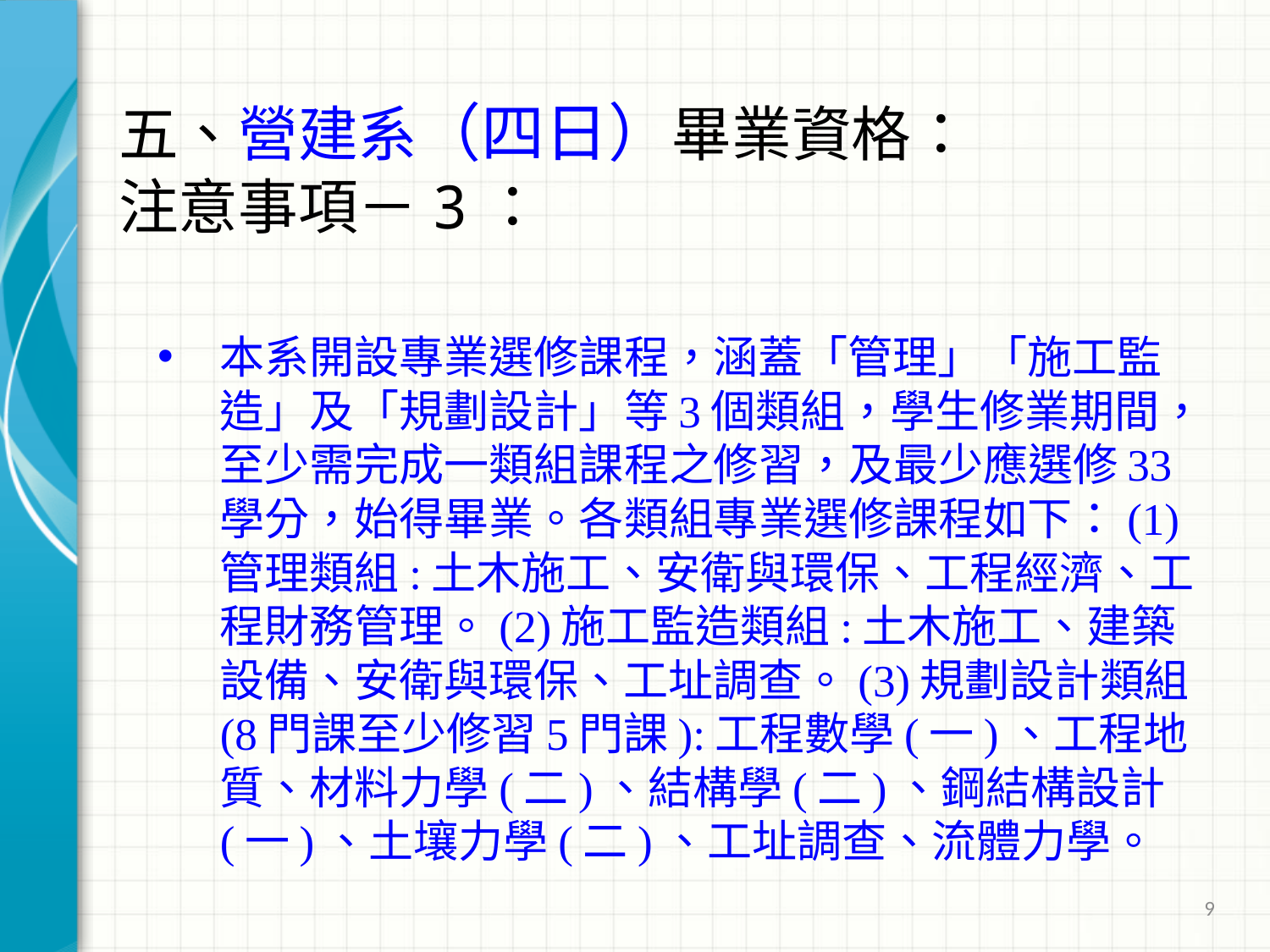

# 五、營建系（四日）畢業資格： 注意事項－3：

本系開設專業選修課程，涵蓋「管理」「施工監造」及「規劃設計」等3個類組，學生修業期間，至少需完成一類組課程之修習，及最少應選修33學分，始得畢業。各類組專業選修課程如下：(1)管理類組:土木施工、安衛與環保、工程經濟、工程財務管理。(2)施工監造類組:土木施工、建築設備、安衛與環保、工址調查。(3)規劃設計類組(8門課至少修習5門課):工程數學(一)、工程地質、材料力學(二)、結構學(二)、鋼結構設計(一)、土壤力學(二)、工址調查、流體力學。
9